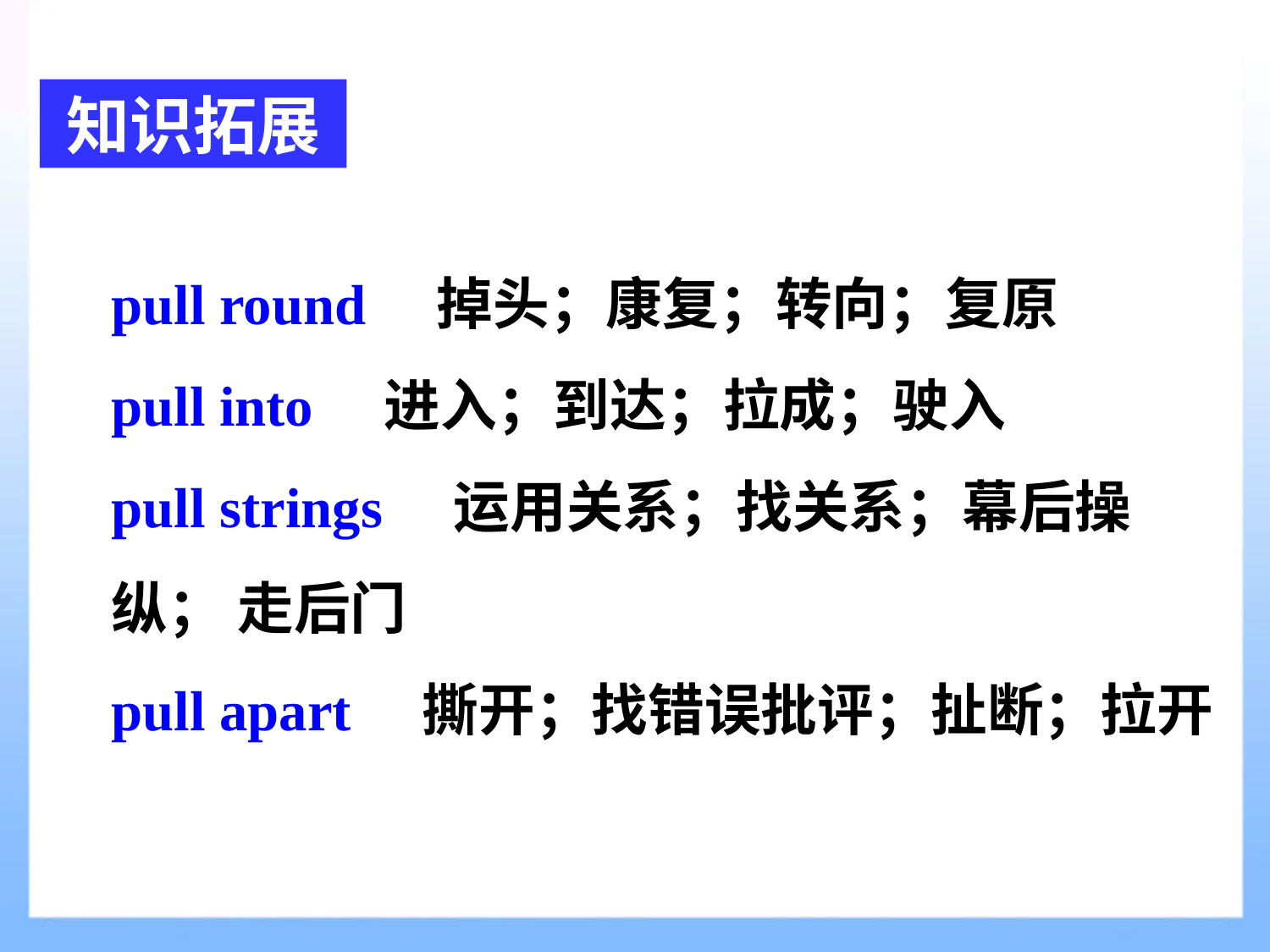

知识拓展
pull round    掉头；康复；转向；复原
pull into    进入；到达；拉成；驶入
pull strings    运用关系；找关系；幕后操纵； 走后门
pull apart    撕开；找错误批评；扯断；拉开